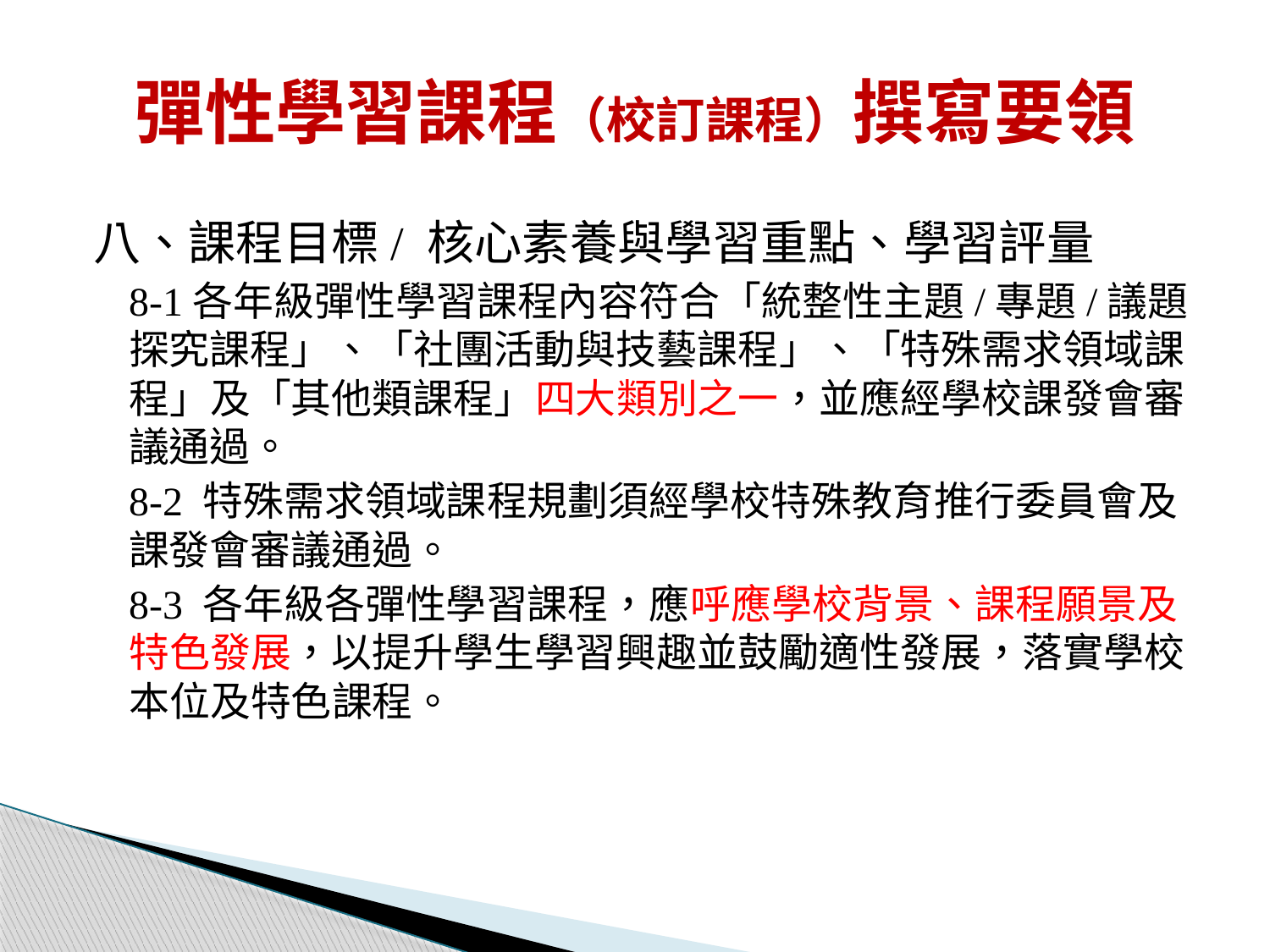

# 彈性學習課程（校訂課程）撰寫要領
八、課程目標/ 核心素養與學習重點、學習評量
8-1各年級彈性學習課程內容符合「統整性主題/專題/議題探究課程」、「社團活動與技藝課程」、「特殊需求領域課程」及「其他類課程」四大類別之一，並應經學校課發會審議通過。
8-2 特殊需求領域課程規劃須經學校特殊教育推行委員會及課發會審議通過。
8-3 各年級各彈性學習課程，應呼應學校背景、課程願景及特色發展，以提升學生學習興趣並鼓勵適性發展，落實學校本位及特色課程。